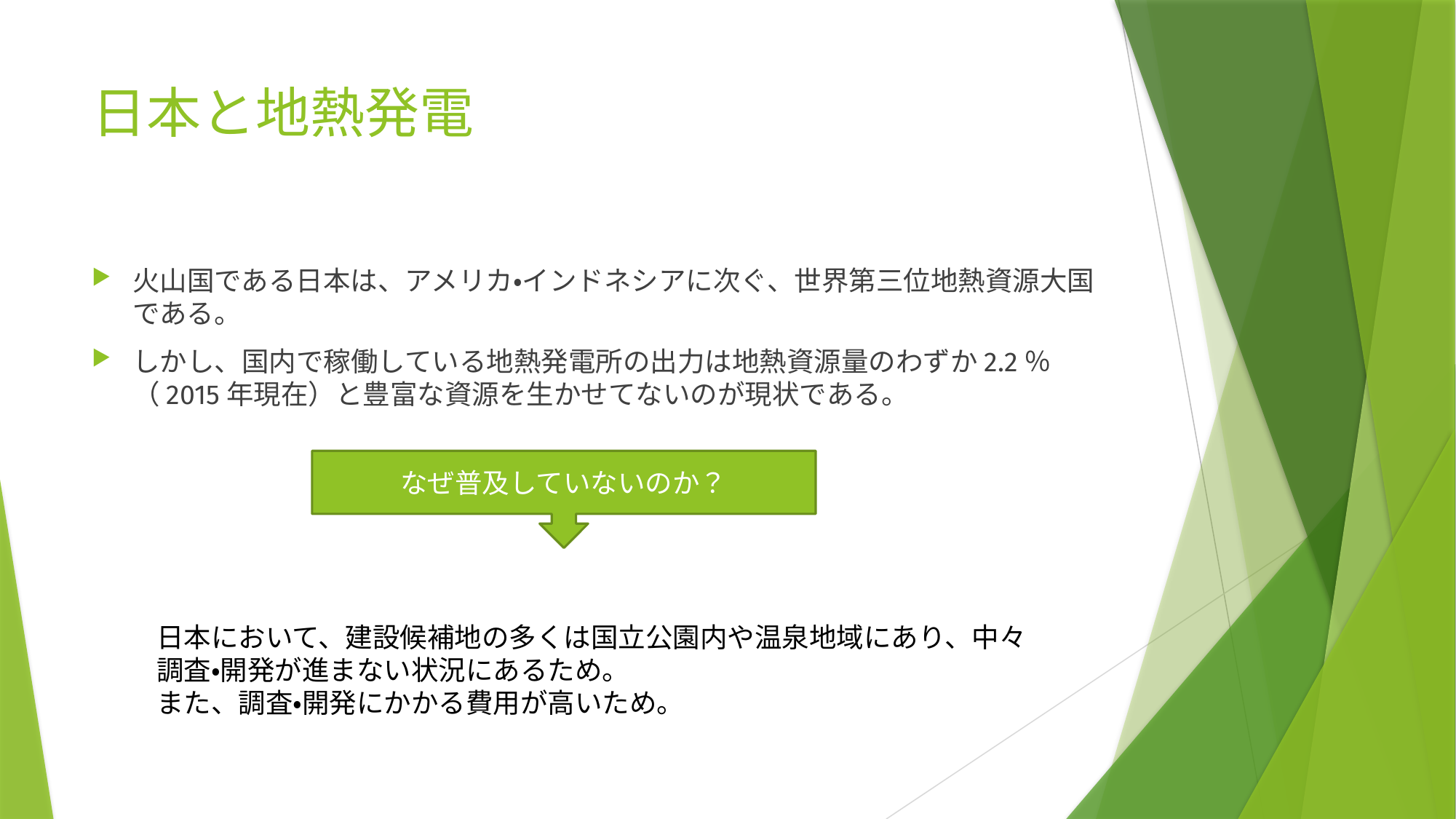

# 日本と地熱発電
火山国である日本は、アメリカ・インドネシアに次ぐ、世界第三位地熱資源大国である。
しかし、国内で稼働している地熱発電所の出力は地熱資源量のわずか2.2％（2015年現在）と豊富な資源を生かせてないのが現状である。

なぜ普及していないのか？
日本において、建設候補地の多くは国立公園内や温泉地域にあり、中々調査・開発が進まない状況にあるため。
また、調査・開発にかかる費用が高いため。